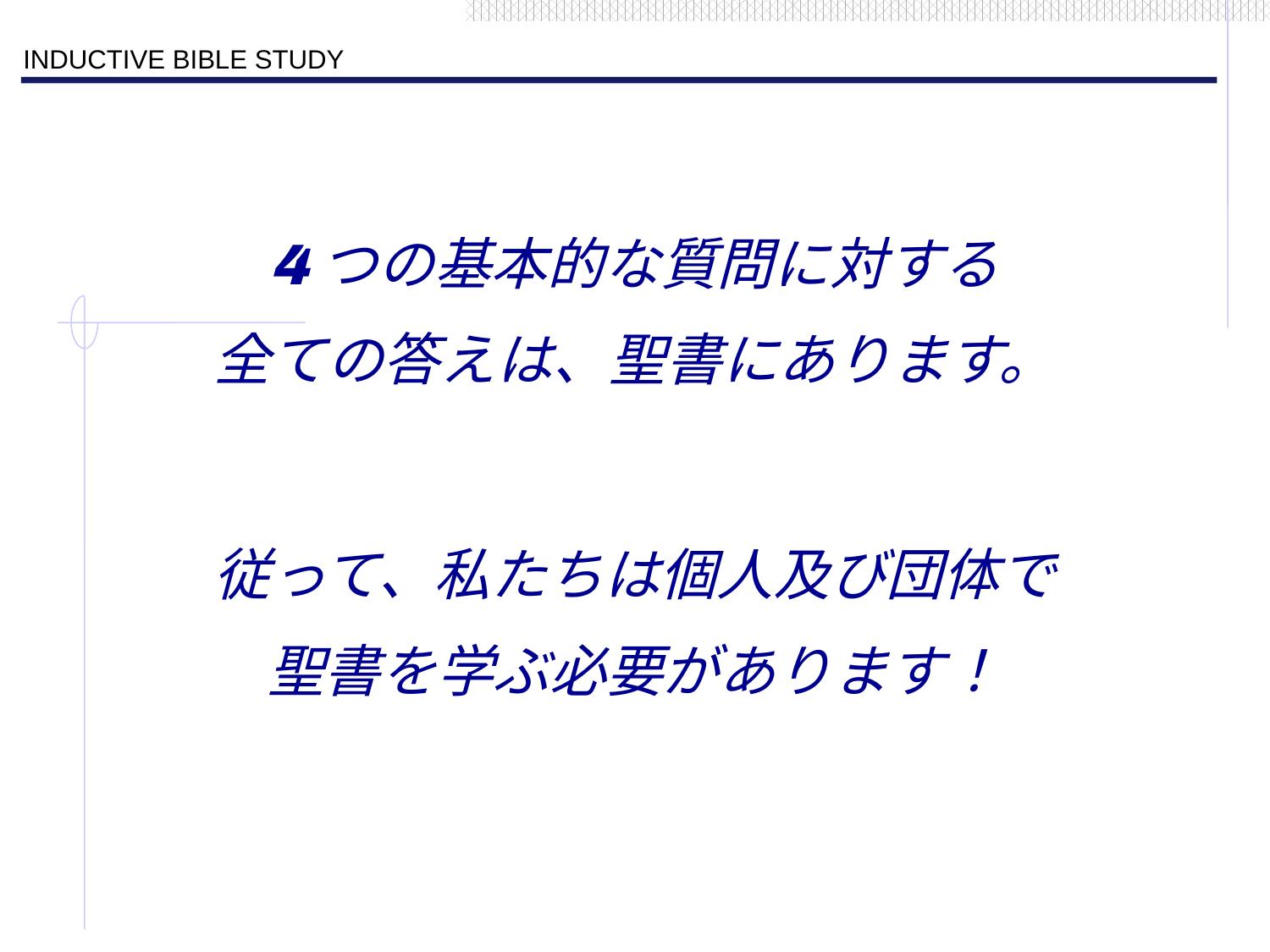

4つの基本的な質問に対する
全ての答えは、聖書にあります。
従って、私たちは個人及び団体で
聖書を学ぶ必要があります！